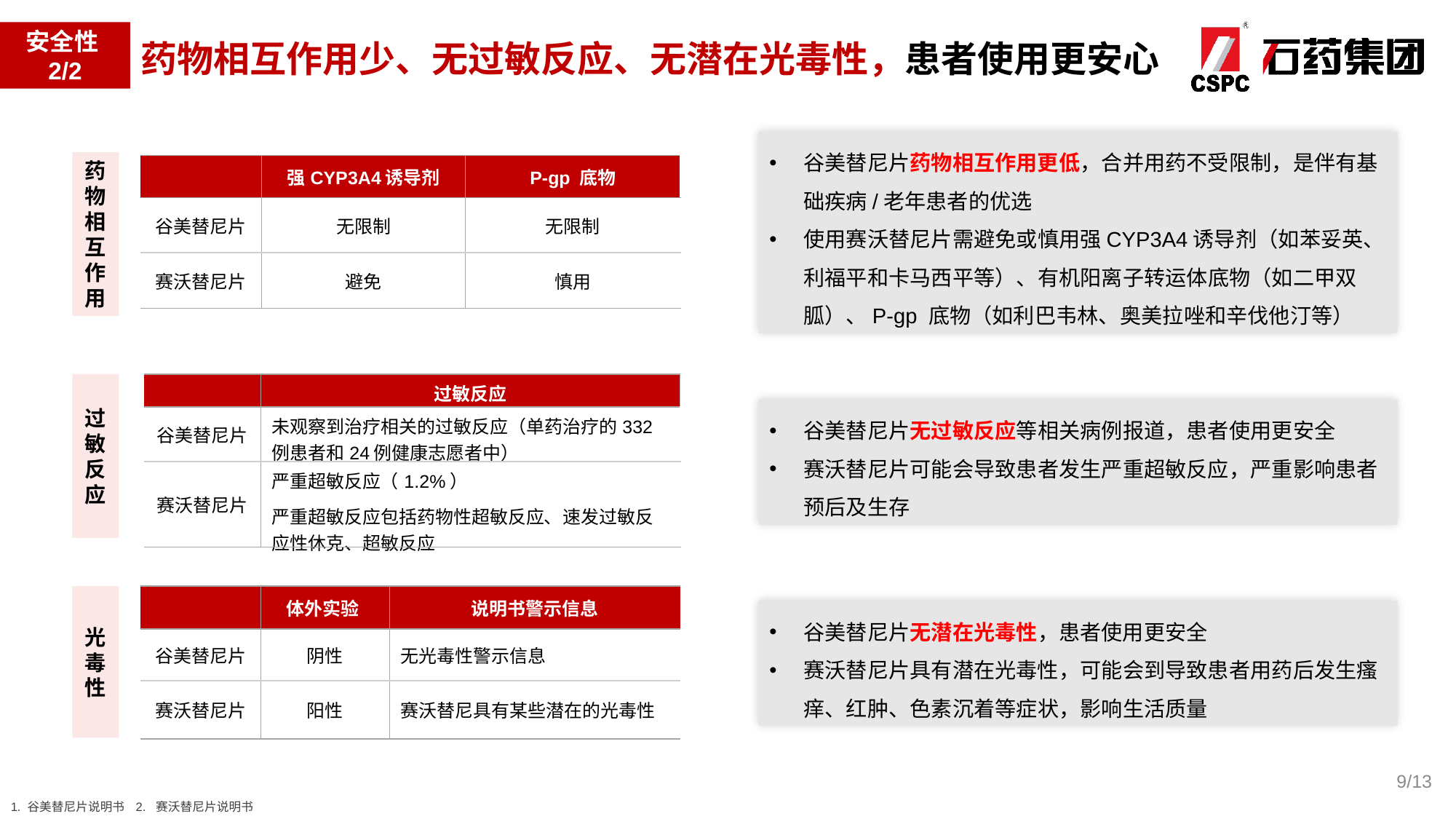

安全性2/2
药物相互作用少、无过敏反应、无潜在光毒性，患者使用更安心
谷美替尼片药物相互作用更低，合并用药不受限制，是伴有基础疾病/老年患者的优选
使用赛沃替尼片需避免或慎用强CYP3A4诱导剂（如苯妥英、利福平和卡马西平等）、有机阳离子转运体底物（如二甲双胍）、P-gp 底物（如利巴韦林、奥美拉唑和辛伐他汀等）
药物相互作用
|  | 强CYP3A4诱导剂 | P-gp 底物 |
| --- | --- | --- |
| 谷美替尼片 | 无限制 | 无限制 |
| 赛沃替尼片 | 避免 | 慎用 |
过敏反应
|  | 过敏反应 |
| --- | --- |
| 谷美替尼片 | 未观察到治疗相关的过敏反应（单药治疗的332例患者和24例健康志愿者中） |
| 赛沃替尼片 | 严重超敏反应（1.2%） 严重超敏反应包括药物性超敏反应、速发过敏反应性休克、超敏反应 |
谷美替尼片无过敏反应等相关病例报道，患者使用更安全
赛沃替尼片可能会导致患者发生严重超敏反应，严重影响患者预后及生存
光毒性
|  | 体外实验 | 说明书警示信息 |
| --- | --- | --- |
| 谷美替尼片 | 阴性 | 无光毒性警示信息 |
| 赛沃替尼片 | 阳性 | 赛沃替尼具有某些潜在的光毒性 |
谷美替尼片无潜在光毒性，患者使用更安全
赛沃替尼片具有潜在光毒性，可能会到导致患者用药后发生瘙痒、红肿、色素沉着等症状，影响生活质量
9/13
1. 谷美替尼片说明书   2.  赛沃替尼片说明书